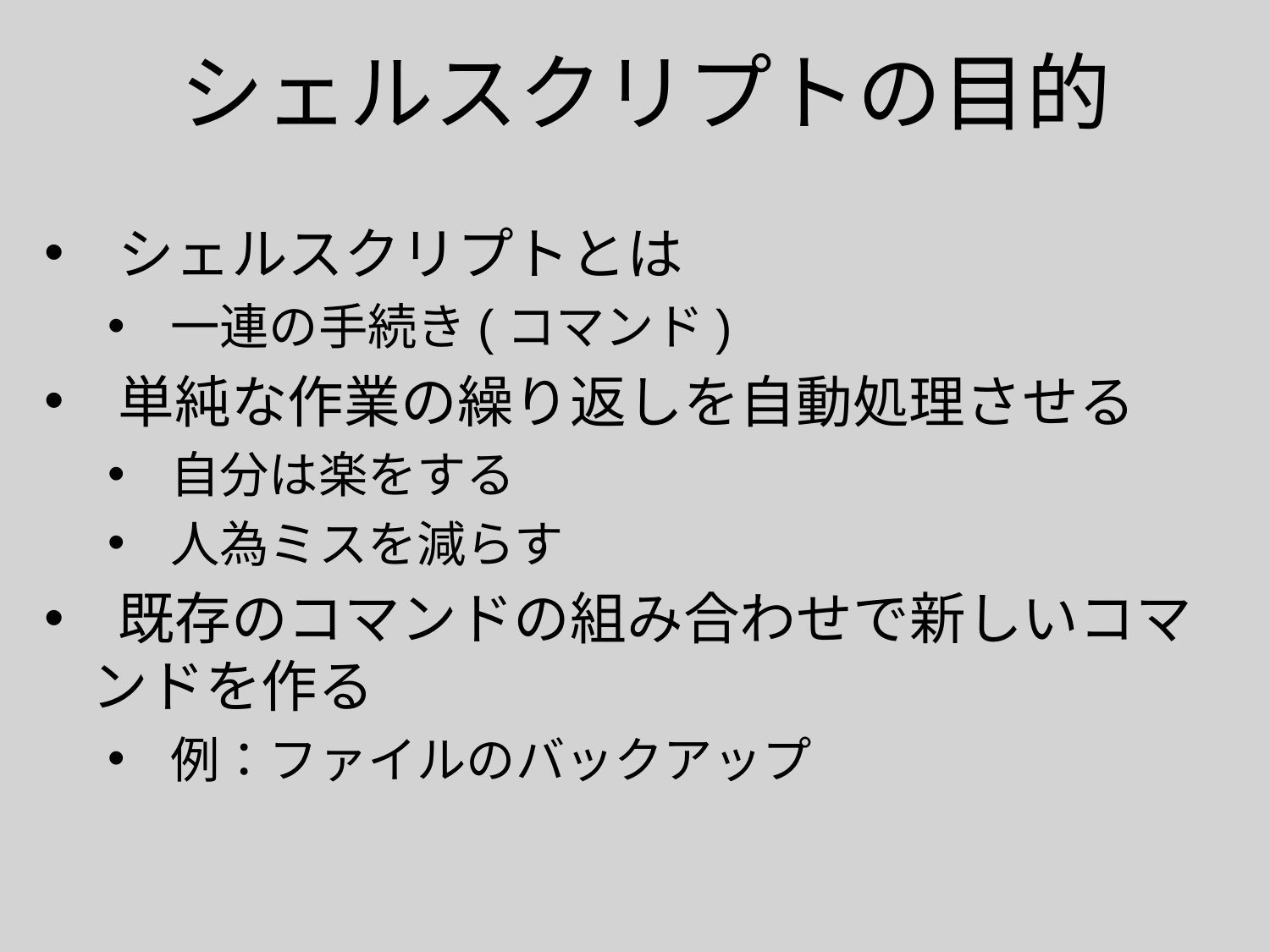

# シェルスクリプトの目的
 シェルスクリプトとは
 一連の手続き(コマンド)
 単純な作業の繰り返しを自動処理させる
 自分は楽をする
 人為ミスを減らす
 既存のコマンドの組み合わせで新しいコマンドを作る
 例：ファイルのバックアップ